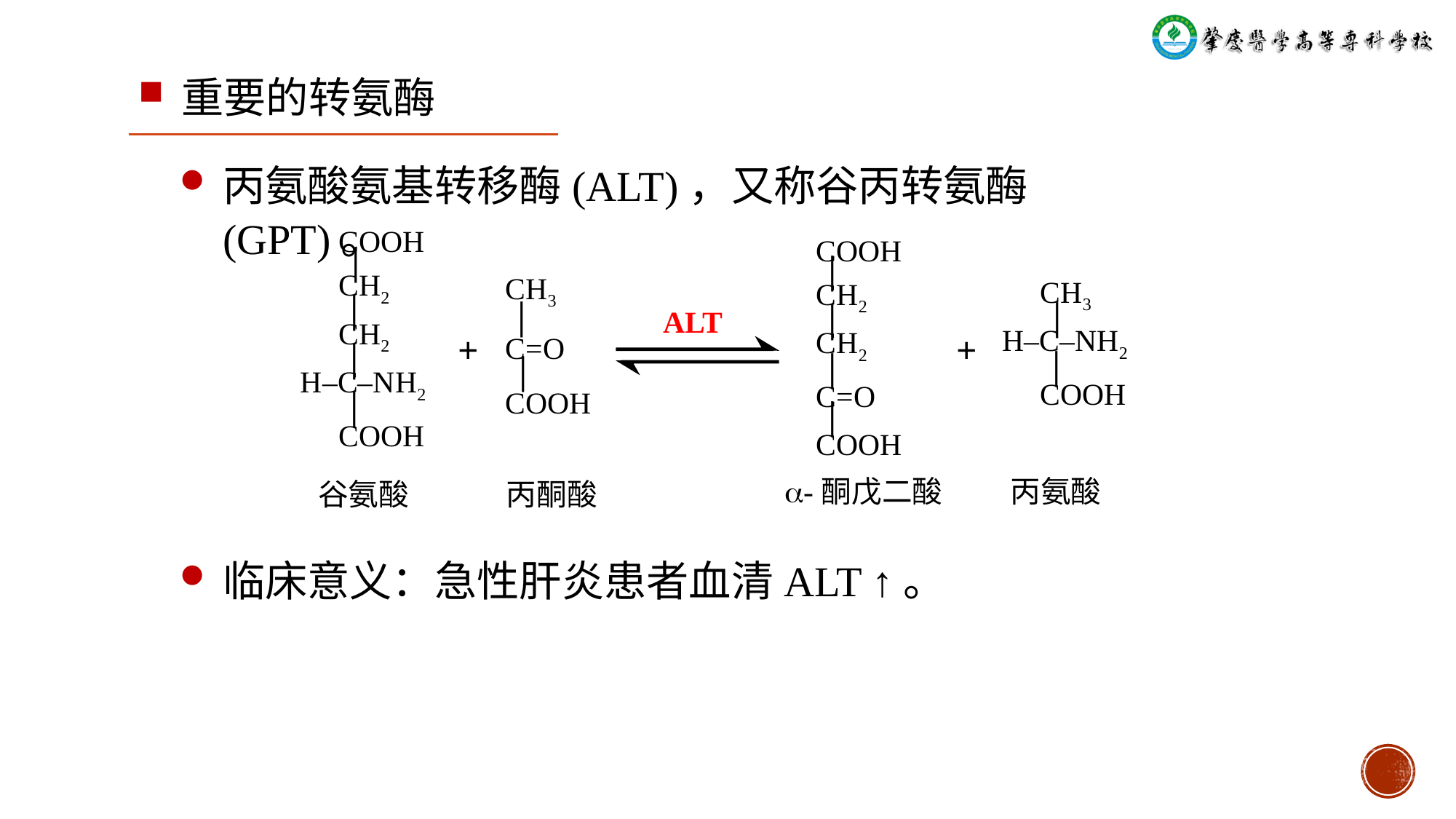

重要的转氨酶
丙氨酸氨基转移酶(ALT)，又称谷丙转氨酶(GPT)。
     COOH
      ׀
     CH2
      ׀
     CH2
      ׀
H‒C‒NH2
      ׀
     COOH
 COOH
  ׀
 CH2
  ׀
 CH2
  ׀
 C=O
  ׀
 COOH
 CH3
  ׀
 C=O
  ׀
 COOH
     CH3
      ׀
H‒C‒NH2
      ׀
     COOH
ALT
+
+

α-酮戊二酸
丙氨酸
谷氨酸
丙酮酸
临床意义：急性肝炎患者血清ALT ↑。